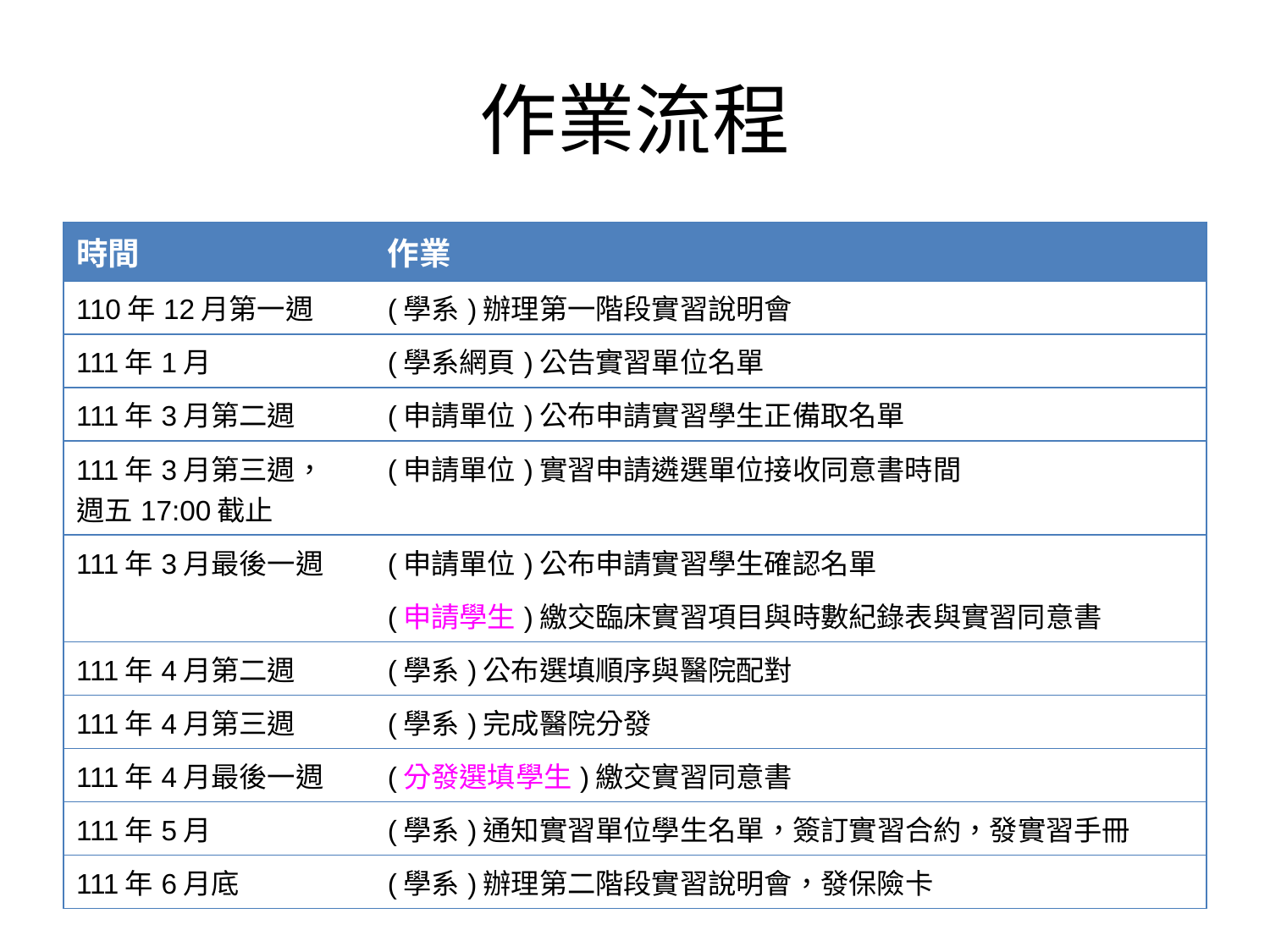

# 作業流程
| 時間 | 作業 |
| --- | --- |
| 110年12月第一週 | (學系)辦理第一階段實習說明會 |
| 111年1月 | (學系網頁)公告實習單位名單 |
| 111年3月第二週 | (申請單位)公布申請實習學生正備取名單 |
| 111年3月第三週， 週五17:00截止 | (申請單位)實習申請遴選單位接收同意書時間 |
| 111年3月最後一週 | (申請單位)公布申請實習學生確認名單 |
|  | (申請學生)繳交臨床實習項目與時數紀錄表與實習同意書 |
| 111年4月第二週 | (學系)公布選填順序與醫院配對 |
| 111年4月第三週 | (學系)完成醫院分發 |
| 111年4月最後一週 | (分發選填學生)繳交實習同意書 |
| 111年5月 | (學系)通知實習單位學生名單，簽訂實習合約，發實習手冊 |
| 111年6月底 | (學系)辦理第二階段實習說明會，發保險卡 |